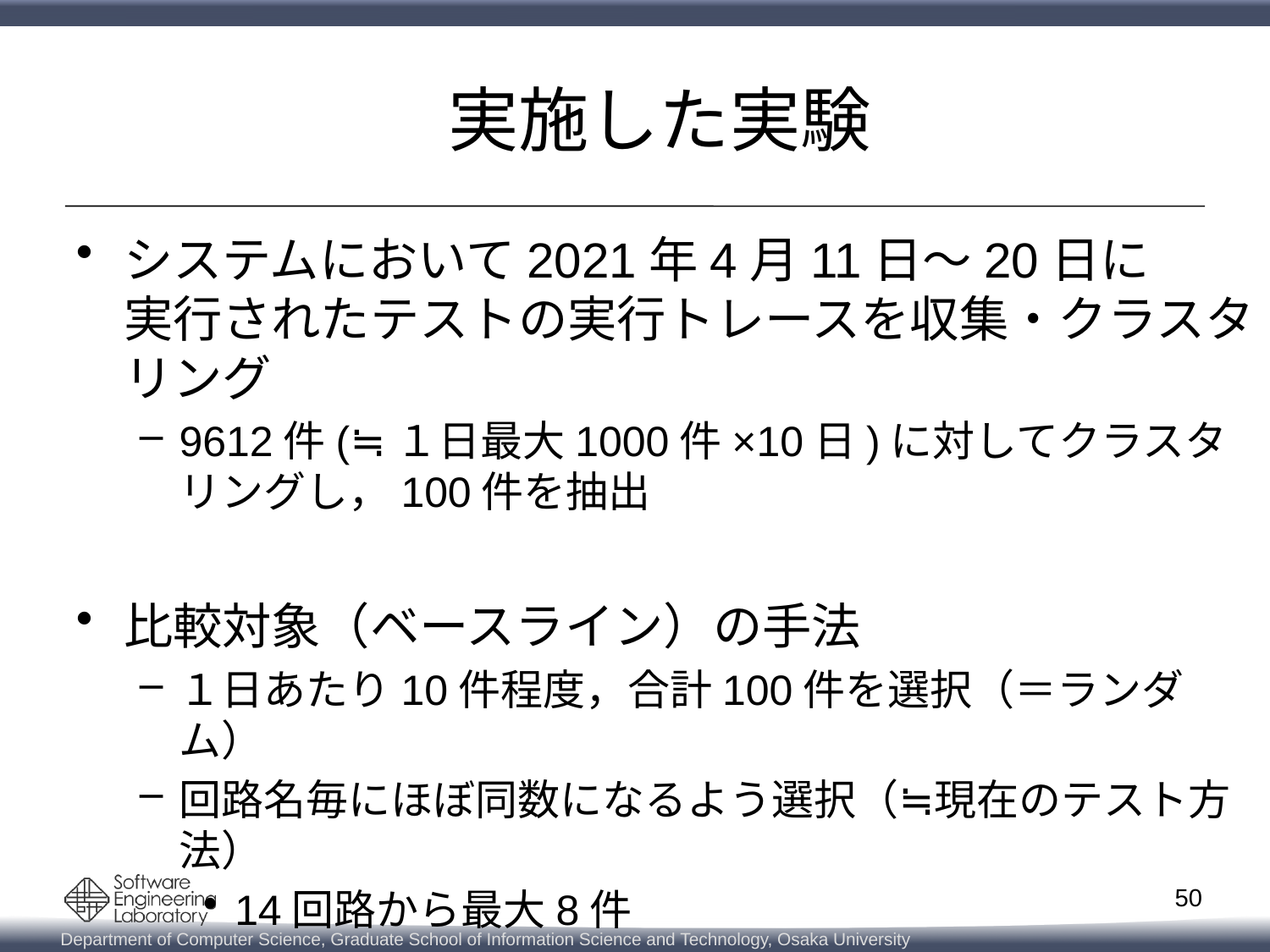

実施した実験
システムにおいて2021年4月11日～20日に
実行されたテストの実行トレースを収集・クラスタリング
9612件(≒１日最大1000件×10日)に対してクラスタリングし，100件を抽出

比較対象（ベースライン）の手法
１日あたり10件程度，合計100件を選択（＝ランダム）
回路名毎にほぼ同数になるよう選択（≒現在のテスト方法）
14回路から最大8件

50